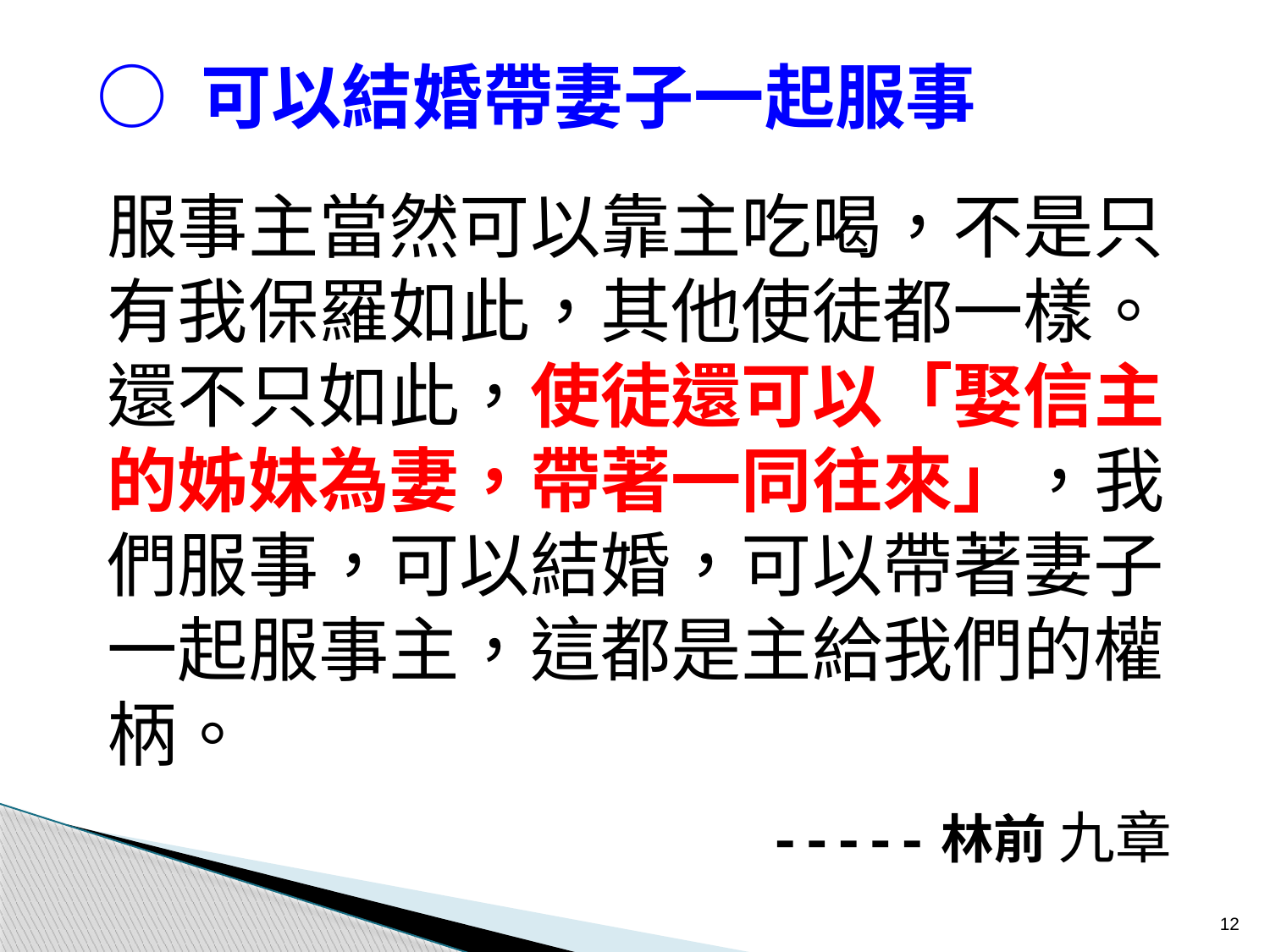

○ 可以結婚帶妻子一起服事
服事主當然可以靠主吃喝，不是只有我保羅如此，其他使徒都一樣。還不只如此，使徒還可以「娶信主的姊妹為妻，帶著一同往來」，我們服事，可以結婚，可以帶著妻子一起服事主，這都是主給我們的權柄。
-----林前 九章
12